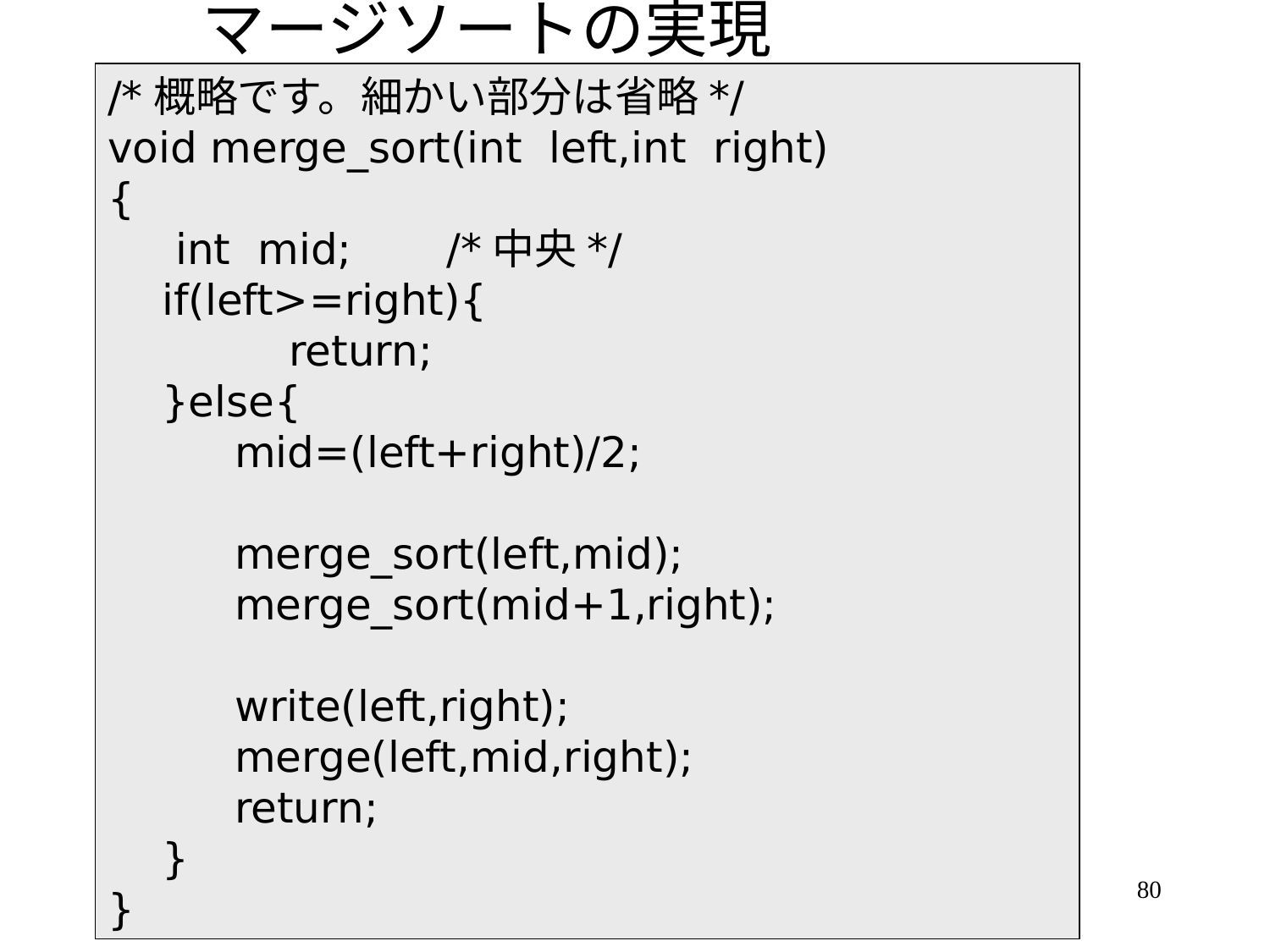

# マージソートの実現
/*概略です。細かい部分は省略*/
void merge_sort(int  left,int  right)
{
     int  mid;       /*中央*/
    if(left>=right){
	    return;
    }else{
	mid=(left+right)/2;

	merge_sort(left,mid);
      	merge_sort(mid+1,right);

    	write(left,right);
      	merge(left,mid,right);
	return;
    }
}
80